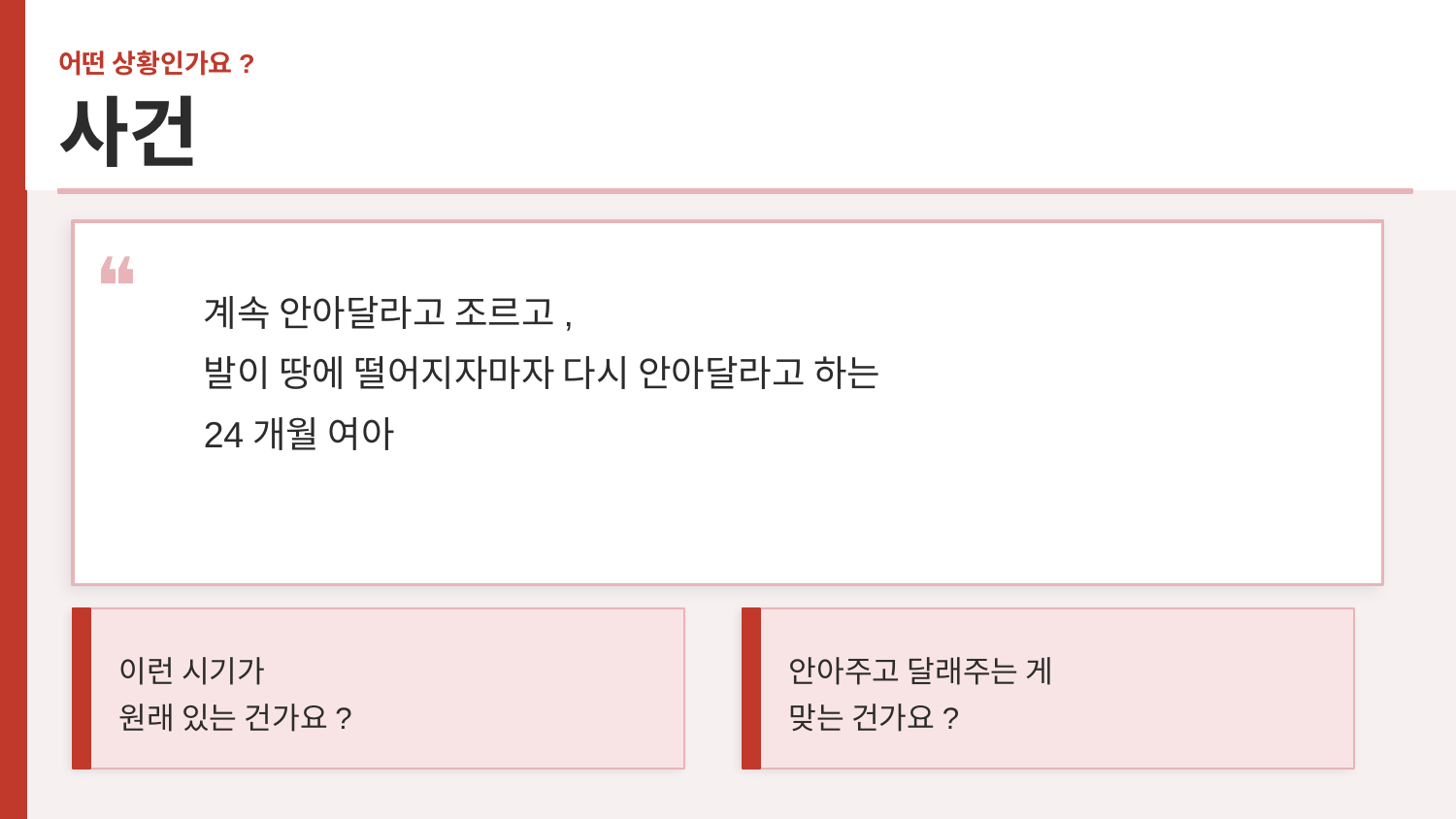

어떤 상황인가요?
사건

❝
계속 안아달라고 조르고,
발이 땅에 떨어지자마자 다시 안아달라고 하는
24개월 여아

이런 시기가
원래 있는 건가요?

안아주고 달래주는 게
맞는 건가요?